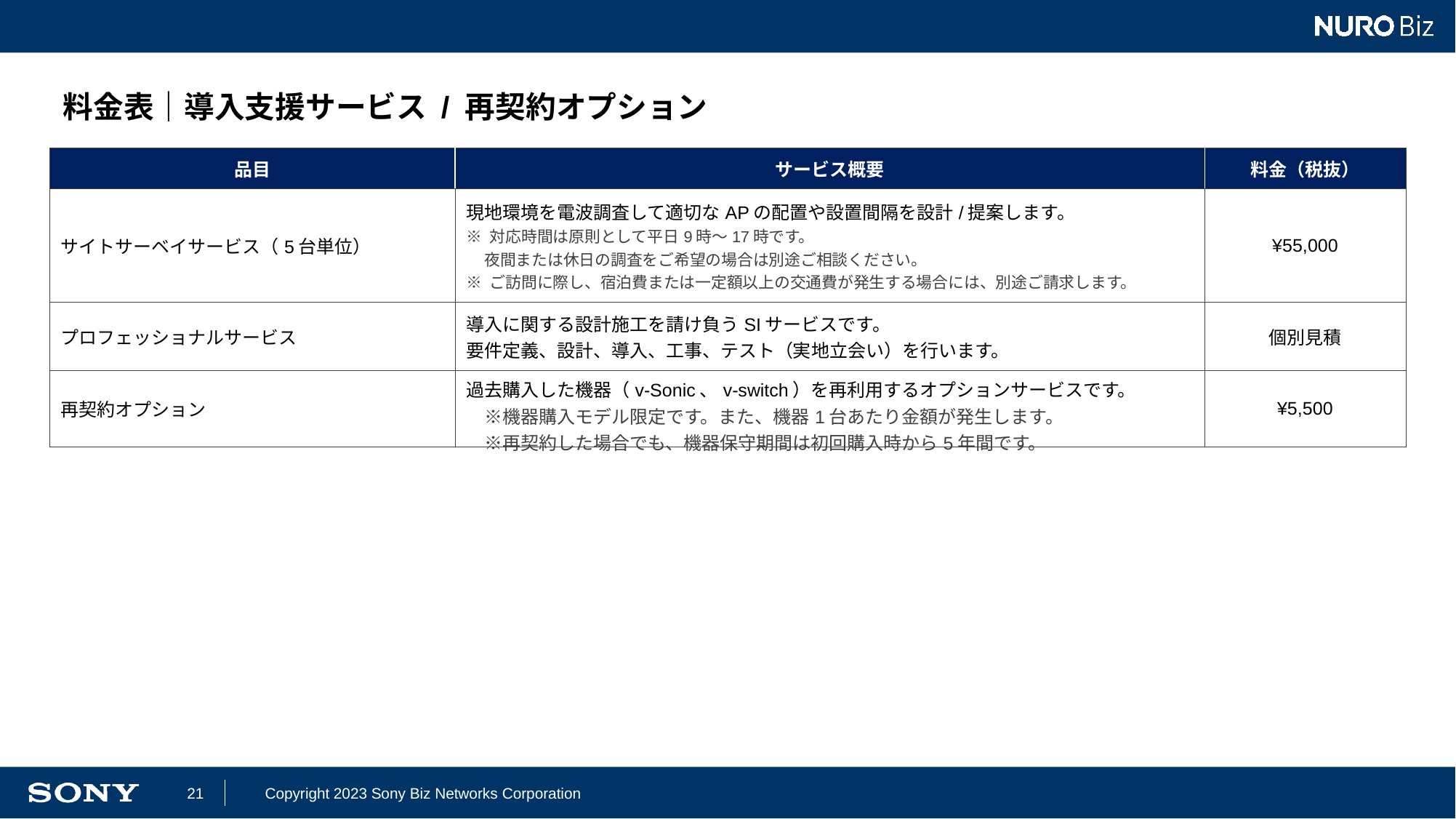

料金表｜導入支援サービス / 再契約オプション
| 品目 | サービス概要 | 料金（税抜） |
| --- | --- | --- |
| サイトサーベイサービス（5台単位） | 現地環境を電波調査して適切なAPの配置や設置間隔を設計/提案します。 ※ 対応時間は原則として平日9時～17時です。 夜間または休日の調査をご希望の場合は別途ご相談ください。 ※ ご訪問に際し、宿泊費または一定額以上の交通費が発生する場合には、別途ご請求します。 | ¥55,000 |
| プロフェッショナルサービス | 導入に関する設計施工を請け負うSIサービスです。 要件定義、設計、導入、工事、テスト（実地立会い）を行います。 | 個別見積 |
| 再契約オプション | 過去購入した機器（v-Sonic、v-switch）を再利用するオプションサービスです。 　※機器購入モデル限定です。また、機器1台あたり金額が発生します。 　※再契約した場合でも、機器保守期間は初回購入時から5年間です。 | ¥5,500 |